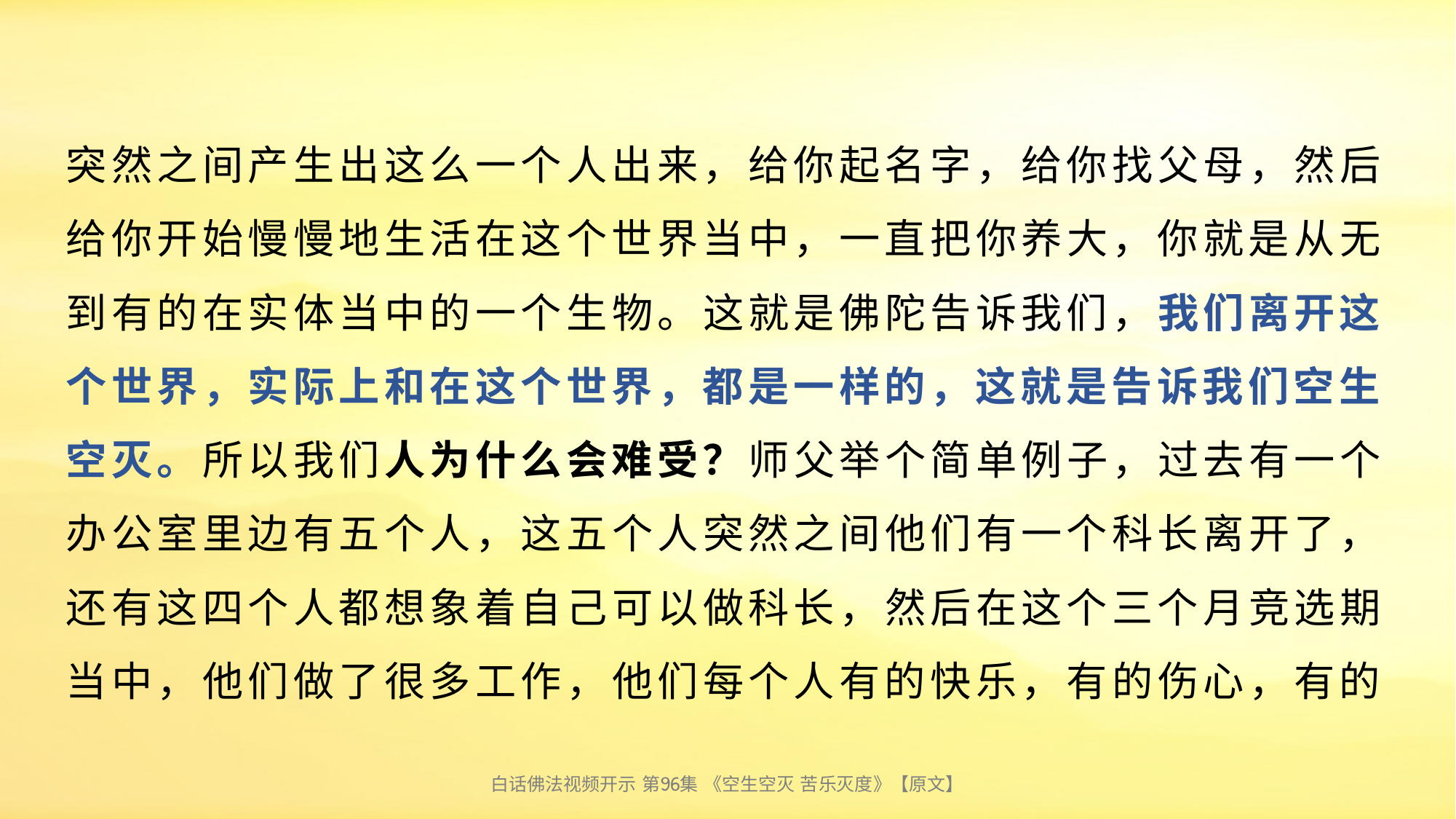

# 突然之间产生出这么一个人出来，给你起名字，给你找父母，然后给你开始慢慢地生活在这个世界当中，一直把你养大，你就是从无到有的在实体当中的一个生物。这就是佛陀告诉我们，我们离开这个世界，实际上和在这个世界，都是一样的，这就是告诉我们空生空灭。所以我们人为什么会难受？师父举个简单例子，过去有一个办公室里边有五个人，这五个人突然之间他们有一个科长离开了，还有这四个人都想象着自己可以做科长，然后在这个三个月竞选期当中，他们做了很多工作，他们每个人有的快乐，有的伤心，有的
白话佛法视频开示 第96集 《空生空灭 苦乐灭度》【原文】